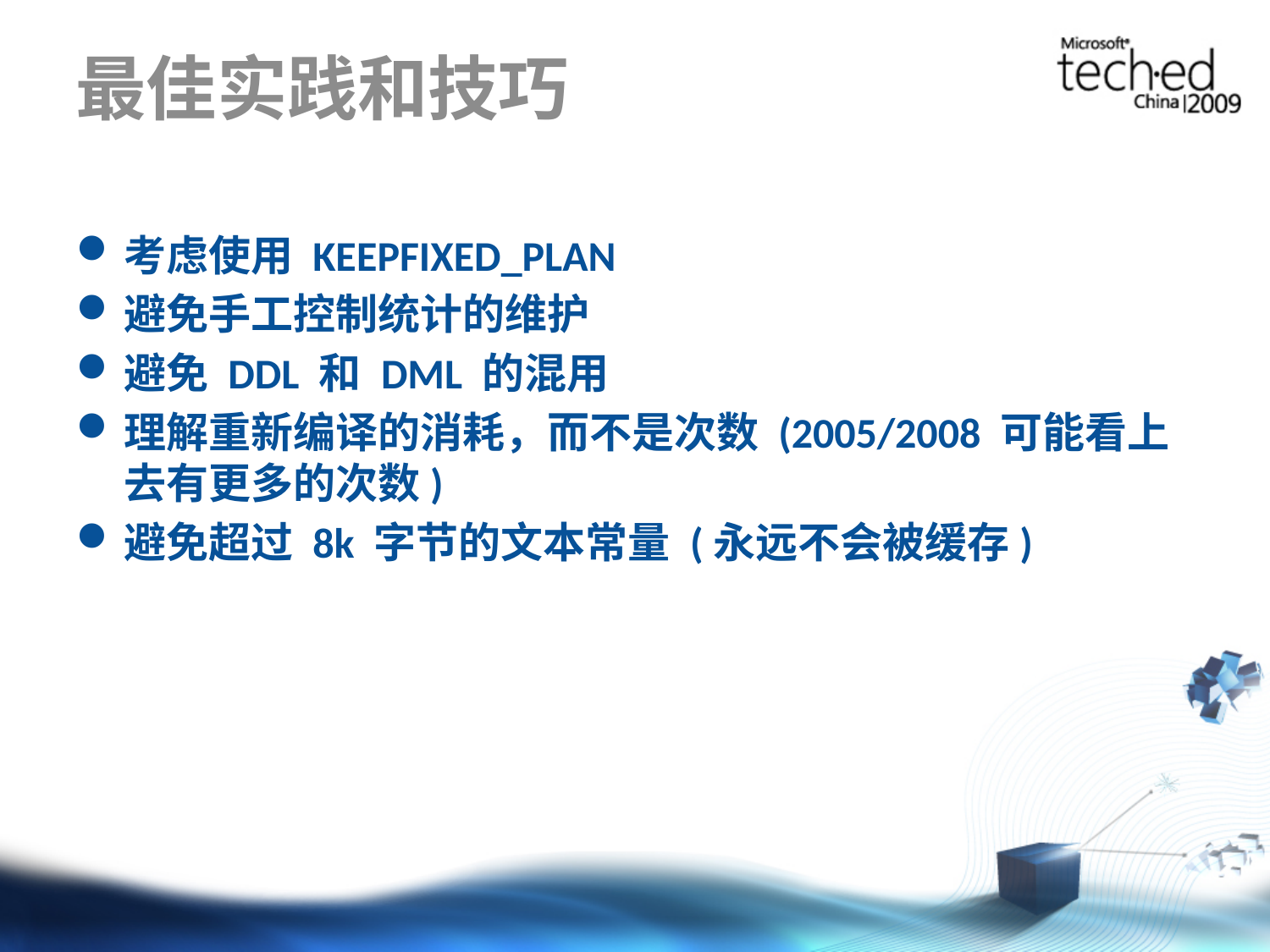

# 最佳实践和技巧
考虑使用 KEEPFIXED_PLAN
避免手工控制统计的维护
避免 DDL 和 DML 的混用
理解重新编译的消耗，而不是次数 (2005/2008 可能看上去有更多的次数)
避免超过 8k 字节的文本常量 (永远不会被缓存)